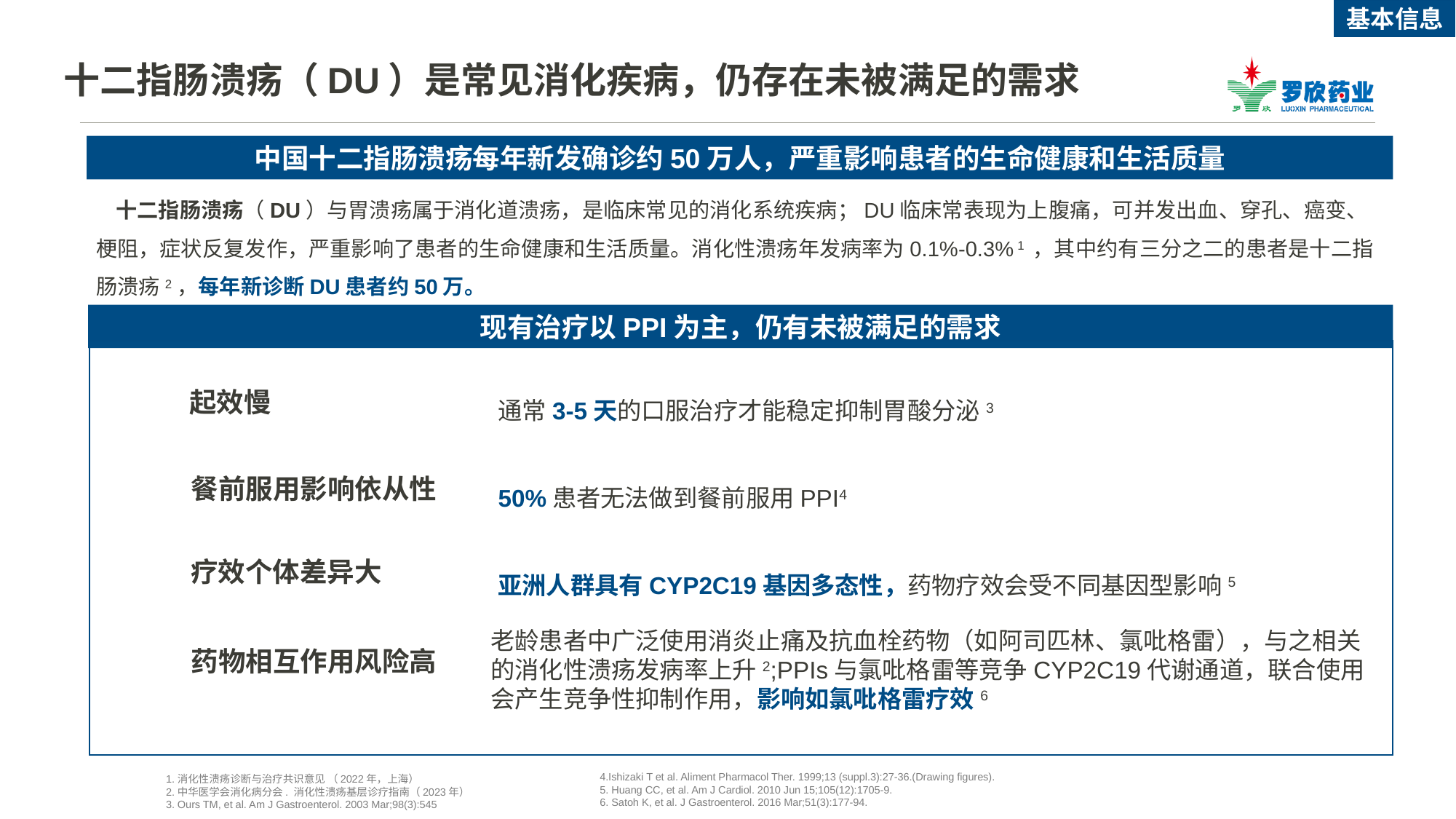

# 十二指肠溃疡（DU）是常见消化疾病，仍存在未被满足的需求
基本信息
中国十二指肠溃疡每年新发确诊约50万人，严重影响患者的生命健康和生活质量
   十二指肠溃疡（DU）与胃溃疡属于消化道溃疡，是临床常见的消化系统疾病；DU临床常表现为上腹痛，可并发出血、穿孔、癌变、梗阻，症状反复发作，严重影响了患者的生命健康和生活质量。消化性溃疡年发病率为0.1%-0.3% 1 ，其中约有三分之二的患者是十二指肠溃疡2，每年新诊断DU患者约50万。
现有治疗以PPI为主，仍有未被满足的需求
通常3-5天的口服治疗才能稳定抑制胃酸分泌3
50%患者无法做到餐前服用PPI4
亚洲人群具有CYP2C19基因多态性，药物疗效会受不同基因型影响5

起效慢
餐前服用影响依从性
疗效个体差异大
老龄患者中广泛使用消炎止痛及抗血栓药物（如阿司匹林、氯吡格雷），与之相关的消化性溃疡发病率上升2;PPIs与氯吡格雷等竞争CYP2C19代谢通道，联合使用会产生竞争性抑制作用，影响如氯吡格雷疗效6
药物相互作用风险高
4.Ishizaki T et al. Aliment Pharmacol Ther. 1999;13 (suppl.3):27-36.(Drawing figures).
5. Huang CC, et al. Am J Cardiol. 2010 Jun 15;105(12):1705-9.
6. Satoh K, et al. J Gastroenterol. 2016 Mar;51(3):177-94.
1.消化性溃疡诊断与治疗共识意见 （2022年，上海）
2.中华医学会消化病分会. 消化性溃疡基层诊疗指南（2023年）
3. Ours TM, et al. Am J Gastroenterol. 2003 Mar;98(3):545
4